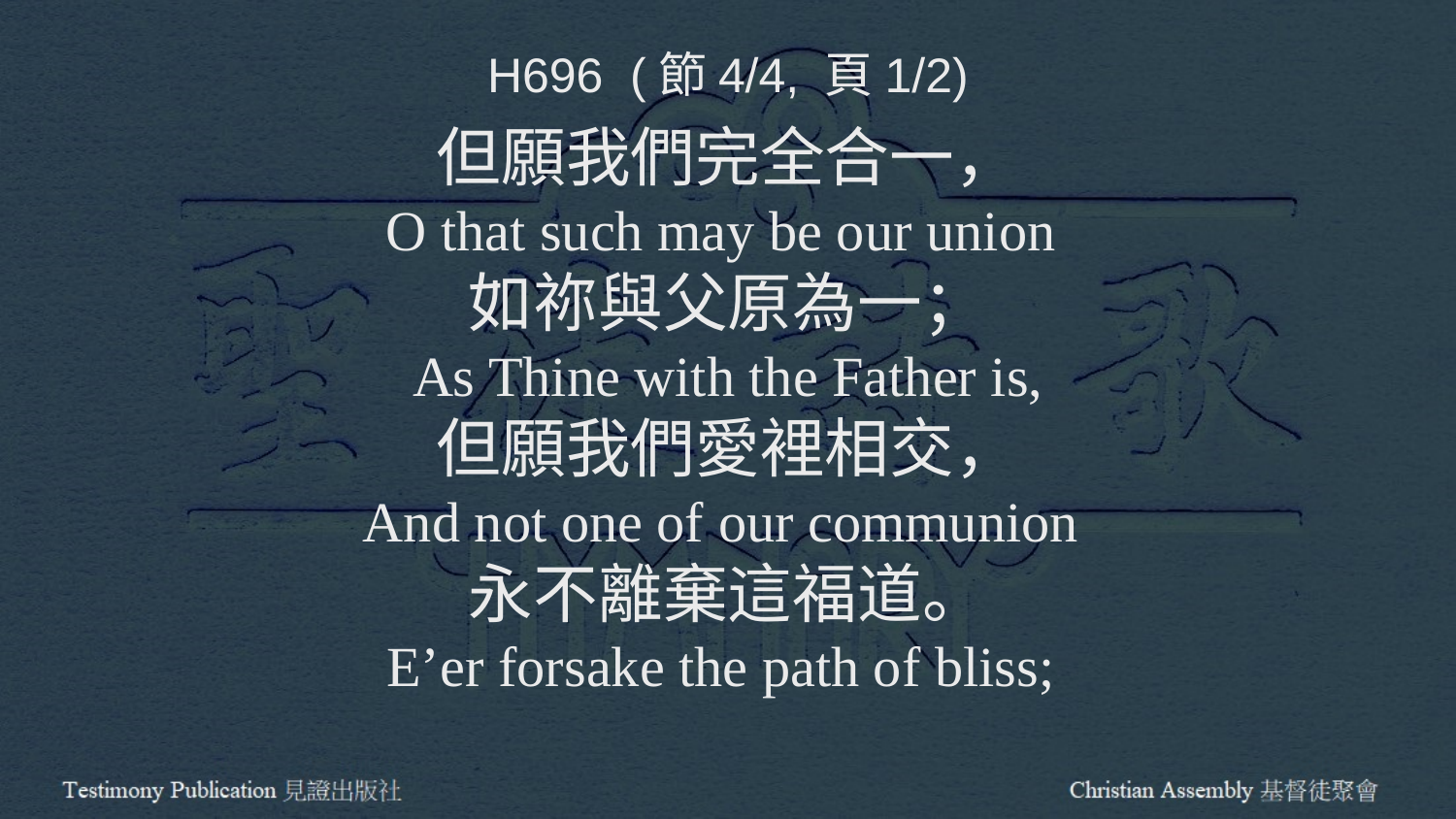

H696  (節4/4, 頁1/2)
但願我們完全合一，
O that such may be our union
如祢與父原為一；
As Thine with the Father is,
但願我們愛裡相交，
And not one of our communion
永不離棄這福道。
E’er forsake the path of bliss;